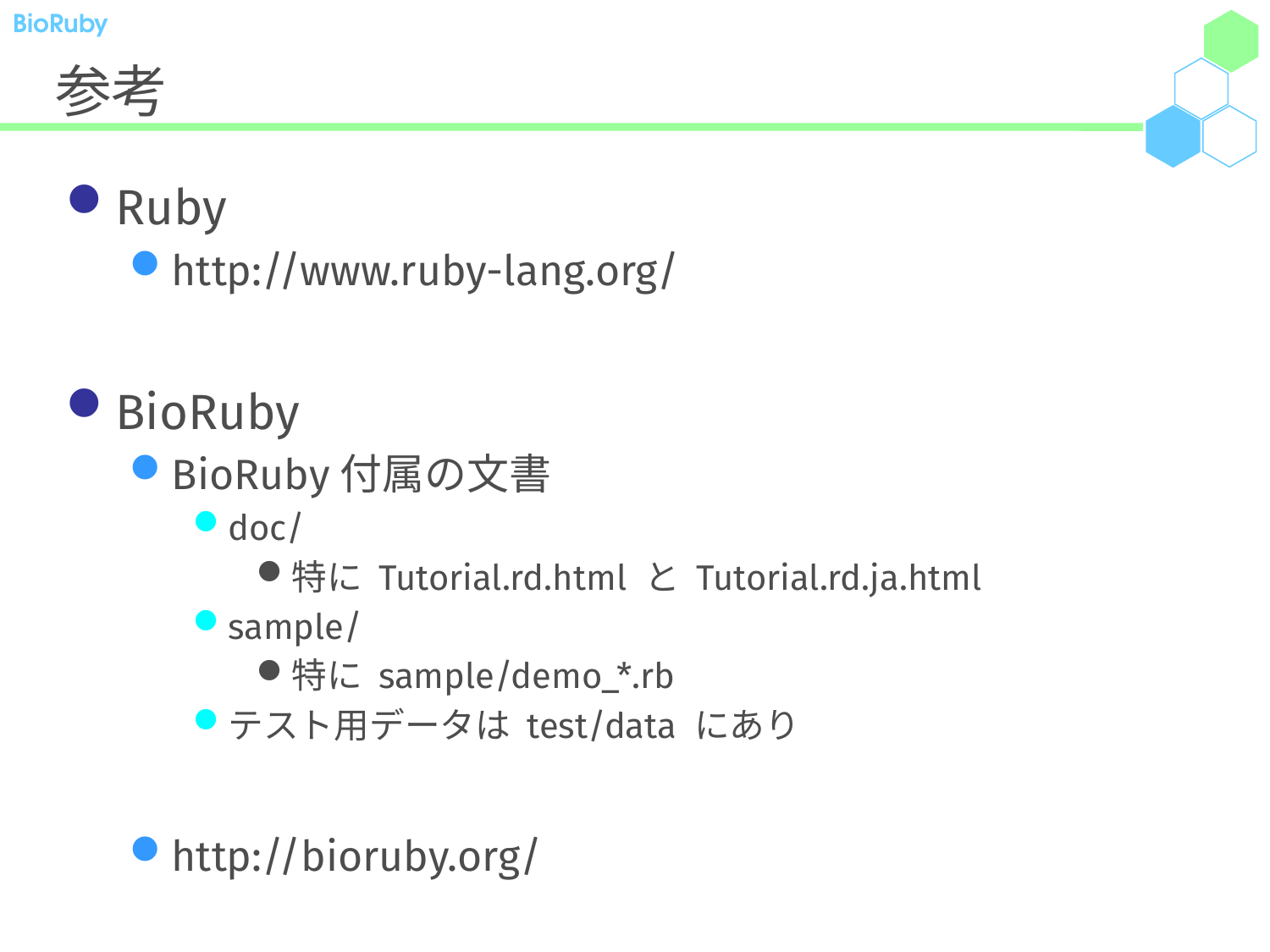

# 参考
Ruby
http://www.ruby-lang.org/

BioRuby
BioRuby付属の文書
doc/
特に Tutorial.rd.html と Tutorial.rd.ja.html
sample/
特に sample/demo_*.rb
テスト用データは test/data にあり

http://bioruby.org/